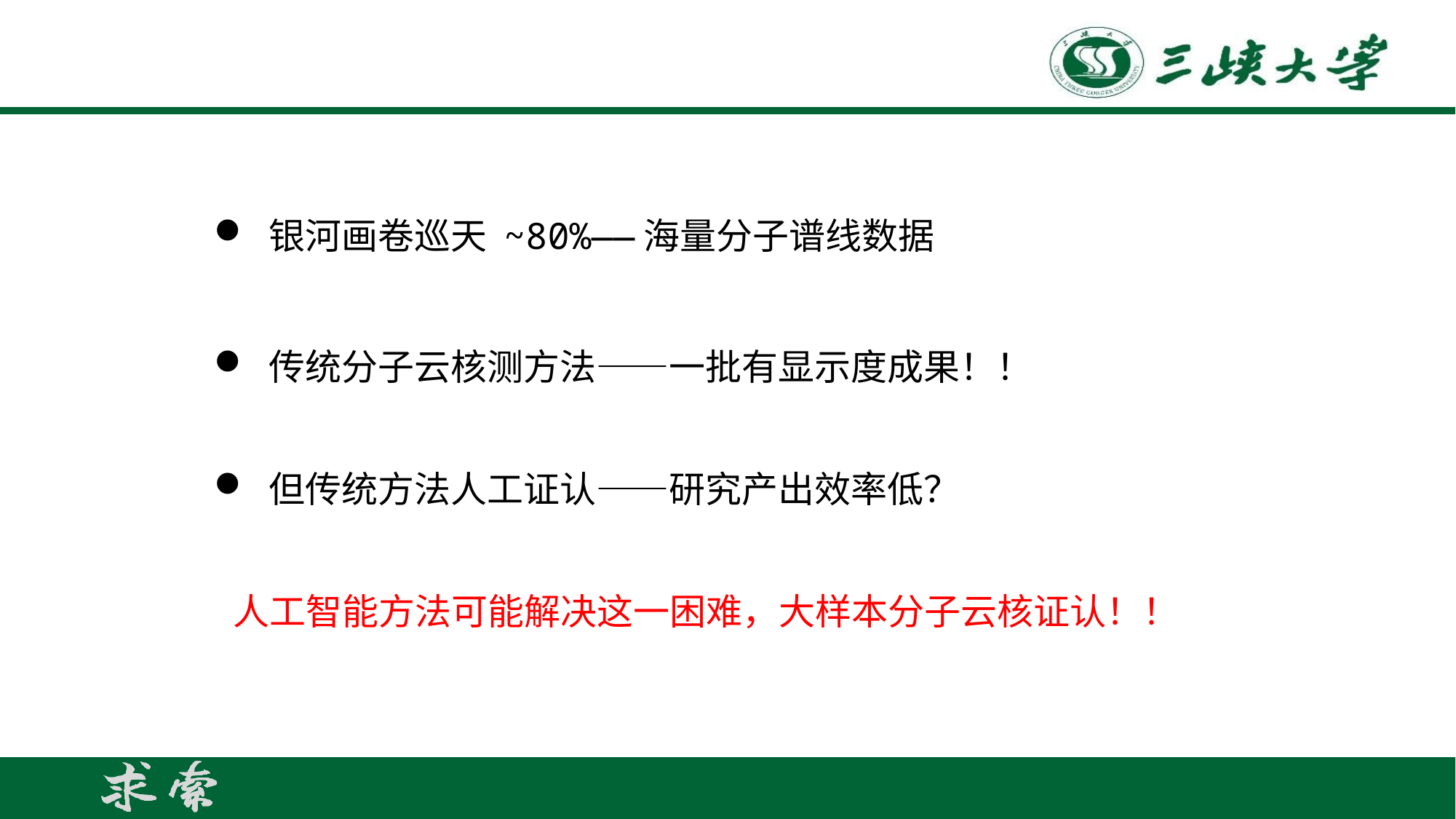

银河画卷巡天 ~80%——海量分子谱线数据

传统分子云核测方法——一批有显示度成果！！

但传统方法人工证认——研究产出效率低？

人工智能方法可能解决这一困难，大样本分子云核证认！！